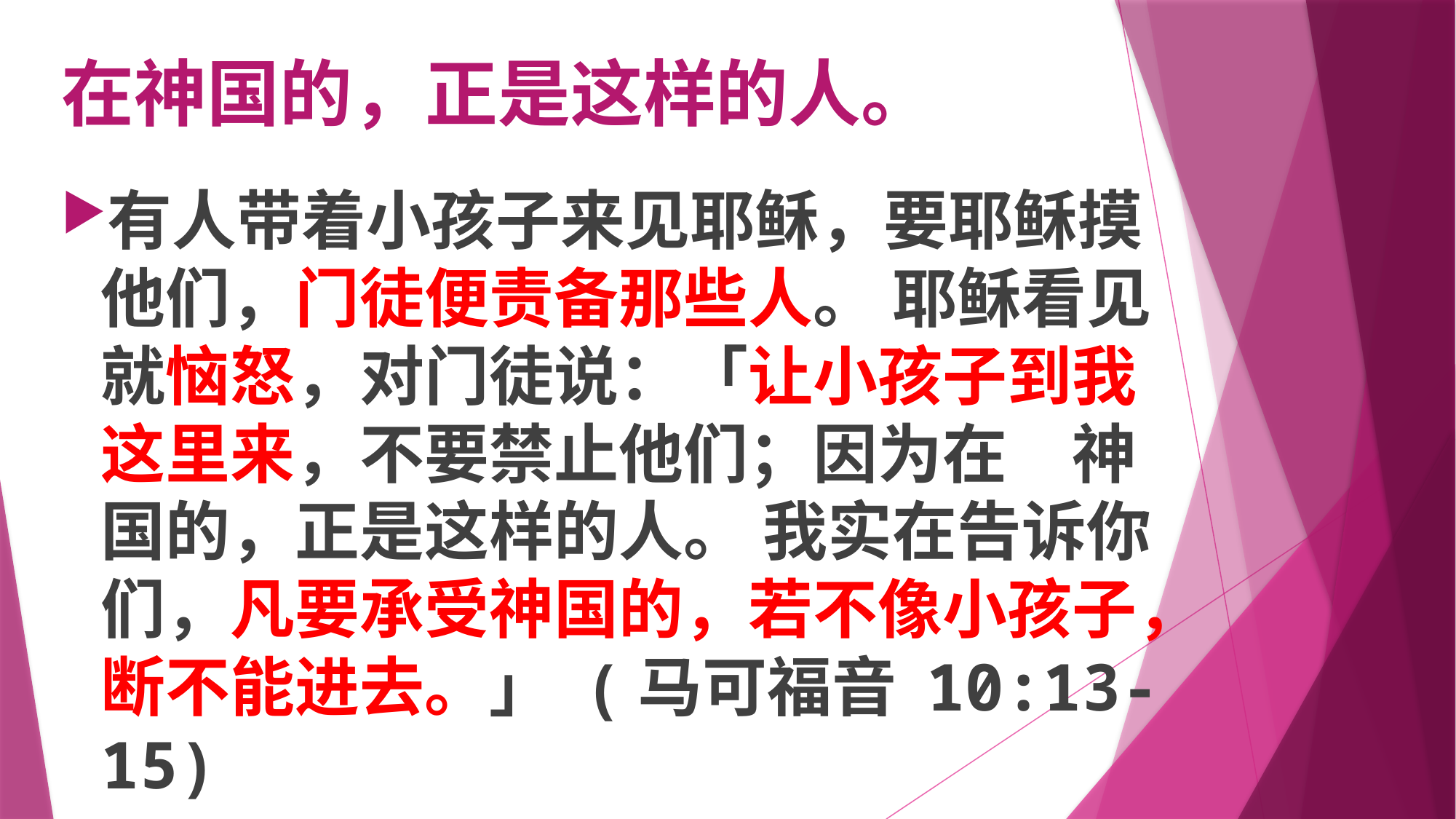

# 在神国的，正是这样的人。
有人带着小孩子来见耶稣，要耶稣摸他们，门徒便责备那些人。 耶稣看见就恼怒，对门徒说：「让小孩子到我这里来，不要禁止他们；因为在　神国的，正是这样的人。 我实在告诉你们，凡要承受神国的，若不像小孩子，断不能进去。」 (马可福音 10:13-15)